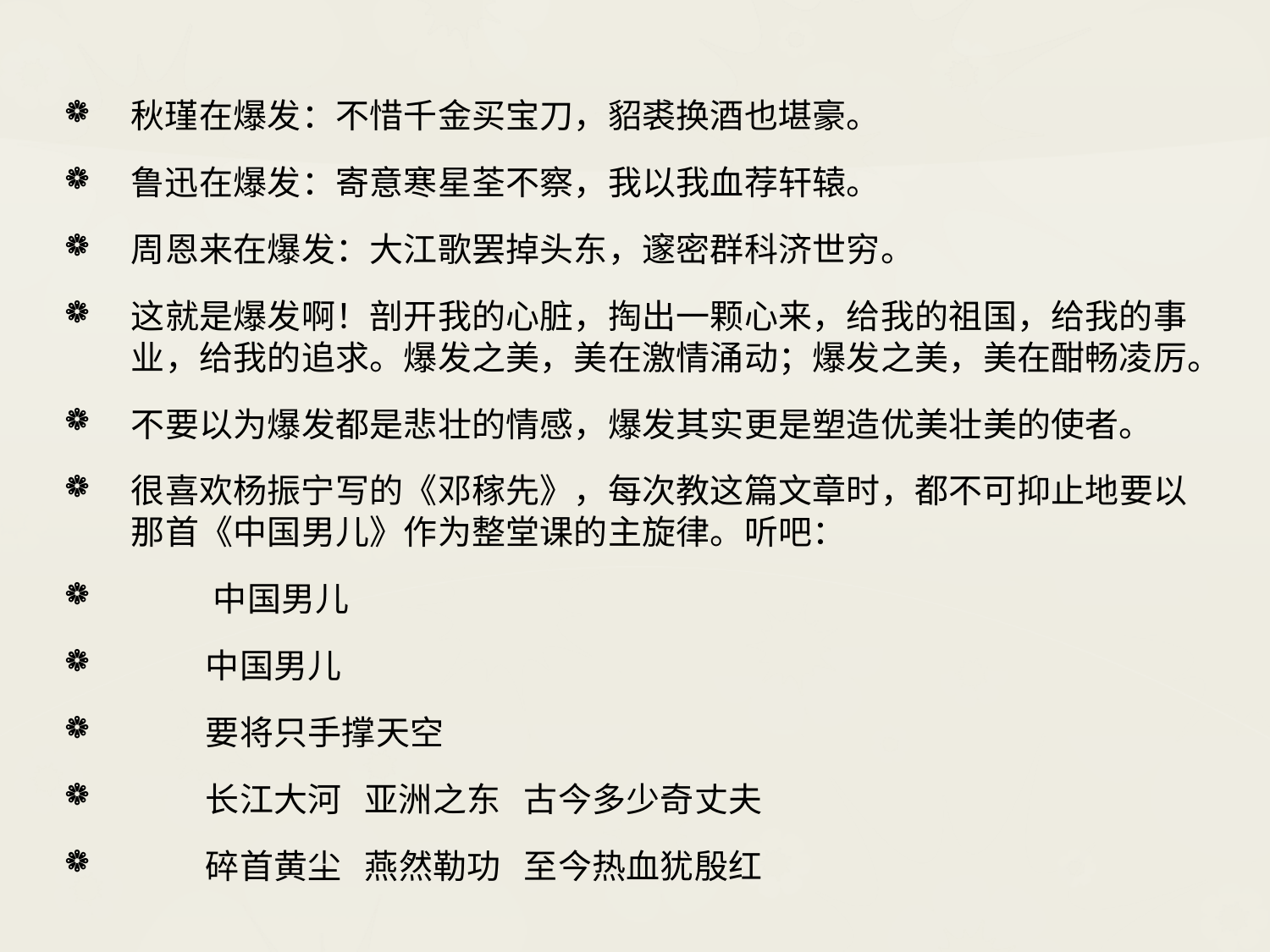

#
秋瑾在爆发：不惜千金买宝刀，貂裘换酒也堪豪。
鲁迅在爆发：寄意寒星荃不察，我以我血荐轩辕。
周恩来在爆发：大江歌罢掉头东，邃密群科济世穷。
这就是爆发啊！剖开我的心脏，掏出一颗心来，给我的祖国，给我的事业，给我的追求。爆发之美，美在激情涌动；爆发之美，美在酣畅凌厉。
不要以为爆发都是悲壮的情感，爆发其实更是塑造优美壮美的使者。
很喜欢杨振宁写的《邓稼先》，每次教这篇文章时，都不可抑止地要以那首《中国男儿》作为整堂课的主旋律。听吧：
          中国男儿
         中国男儿
         要将只手撑天空
         长江大河   亚洲之东   古今多少奇丈夫
         碎首黄尘   燕然勒功   至今热血犹殷红